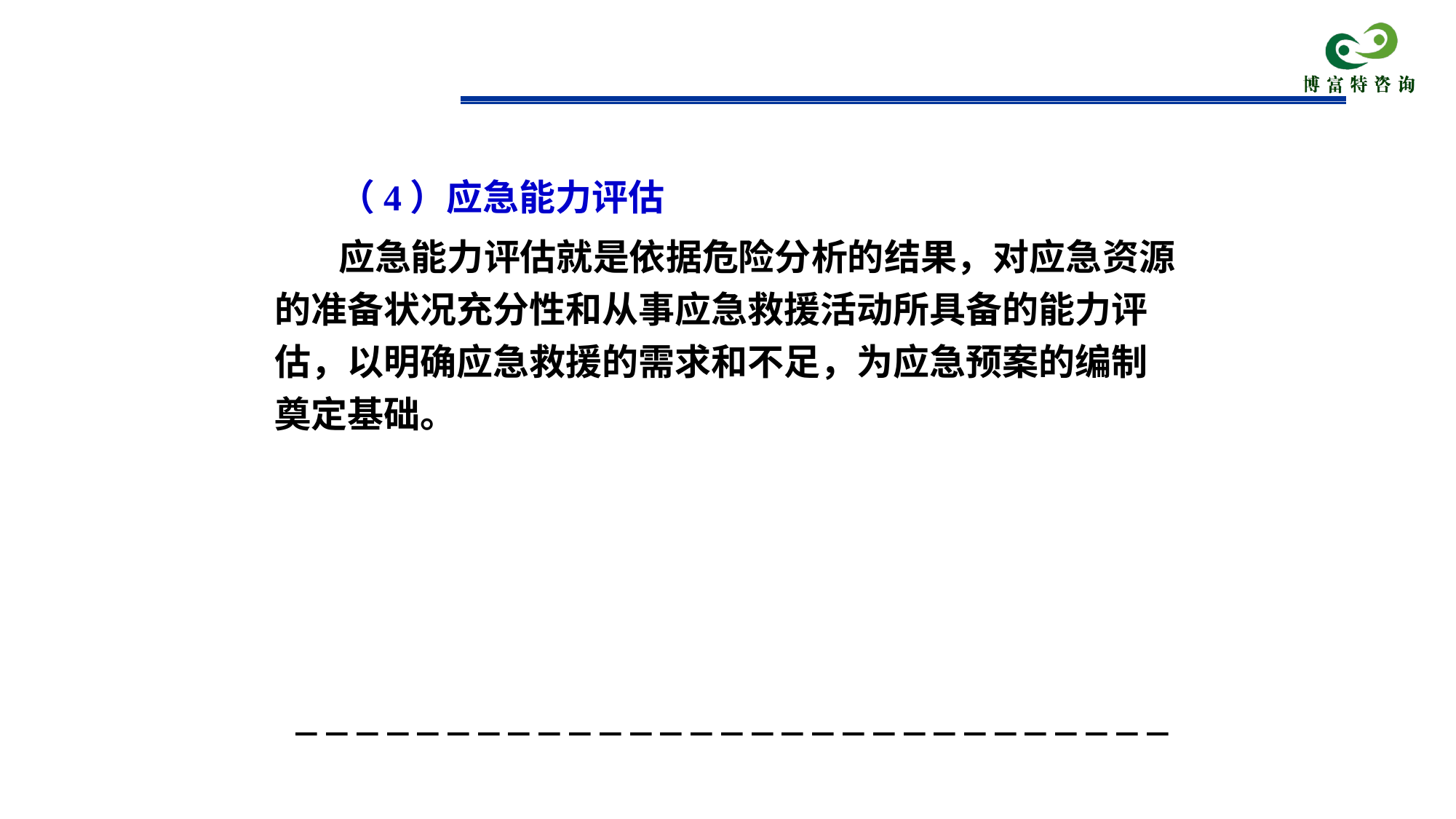

# （4）应急能力评估
应急能力评估就是依据危险分析的结果，对应急资源的准备状况充分性和从事应急救援活动所具备的能力评估，以明确应急救援的需求和不足，为应急预案的编制奠定基础。

－－－－－－－－－－－－－－－－－－－－－－－－－－－－－